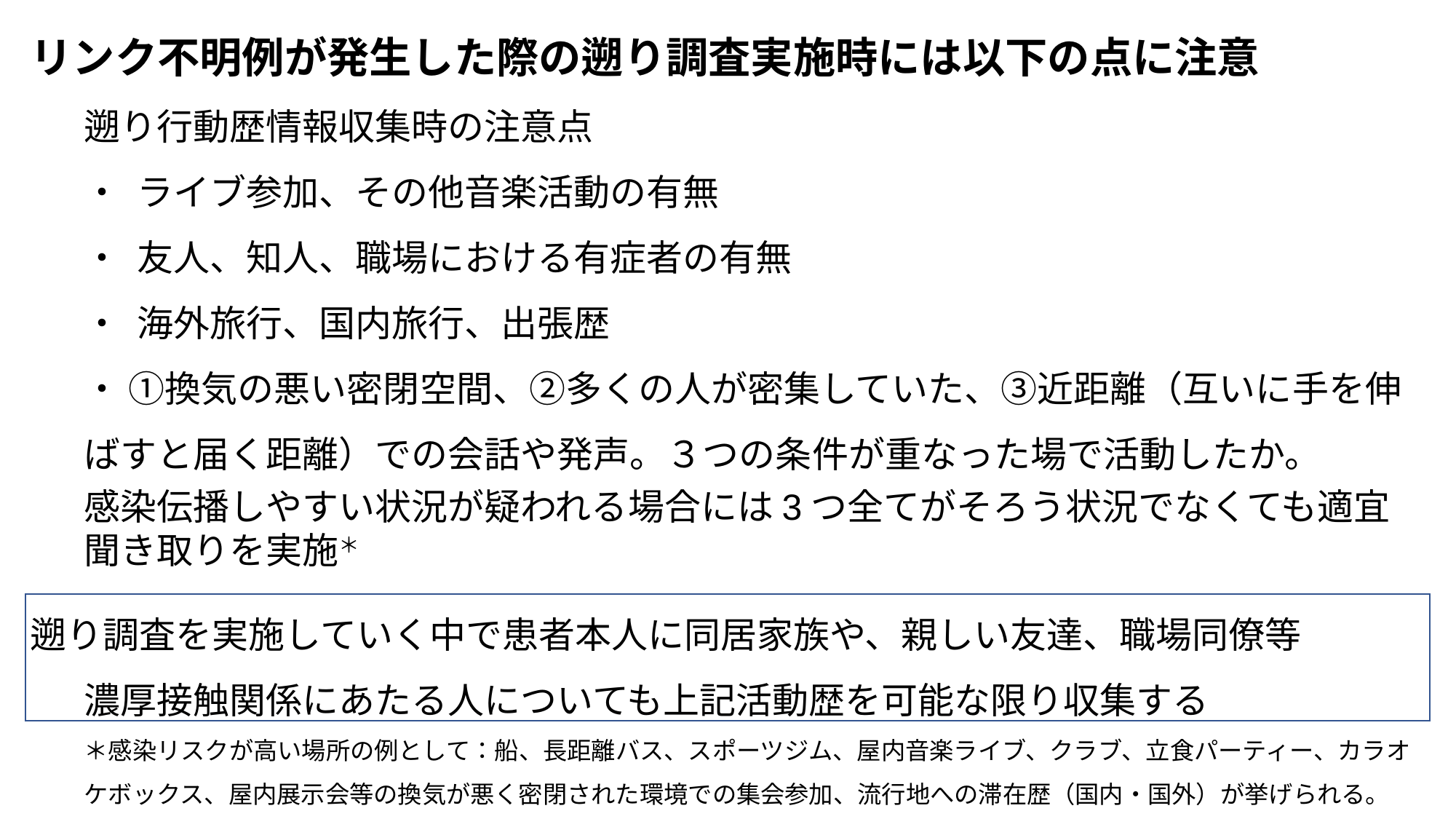

リンク不明例が発生した際の遡り調査実施時には以下の点に注意
遡り行動歴情報収集時の注意点
・  ライブ参加、その他音楽活動の有無
	・  友人、知人、職場における有症者の有無
・  海外旅行、国内旅行、出張歴
・ ①換気の悪い密閉空間、②多くの人が密集していた、③近距離（互いに手を伸ばすと届く距離）での会話や発声。３つの条件が重なった場で活動したか。
	感染伝播しやすい状況が疑われる場合には3つ全てがそろう状況でなくても適宜聞き取りを実施＊
遡り調査を実施していく中で患者本人に同居家族や、親しい友達、職場同僚等	濃厚接触関係にあたる人についても上記活動歴を可能な限り収集する
＊感染リスクが高い場所の例として：船、長距離バス、スポーツジム、屋内音楽ライブ、クラブ、立食パーティー、カラオケボックス、屋内展示会等の換気が悪く密閉された環境での集会参加、流行地への滞在歴（国内・国外）が挙げられる。